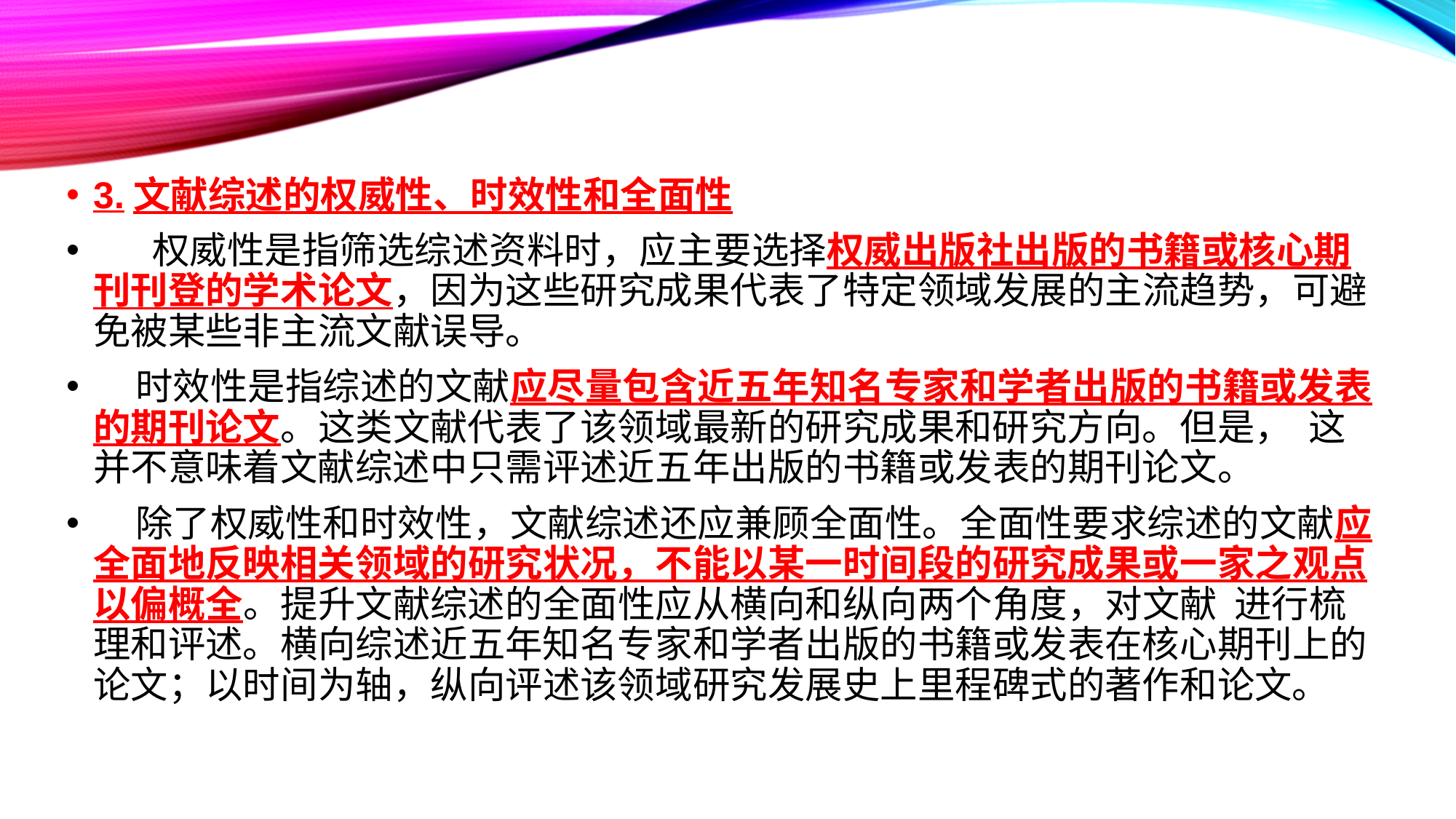

3.文献综述的权威性、时效性和全面性
      权威性是指筛选综述资料时，应主要选择权威出版社出版的书籍或核心期刊刊登的学术论文，因为这些研究成果代表了特定领域发展的主流趋势，可避免被某些非主流文献误导。
    时效性是指综述的文献应尽量包含近五年知名专家和学者出版的书籍或发表的期刊论文。这类文献代表了该领域最新的研究成果和研究方向。但是，  这并不意味着文献综述中只需评述近五年出版的书籍或发表的期刊论文。
    除了权威性和时效性，文献综述还应兼顾全面性。全面性要求综述的文献应全面地反映相关领域的研究状况，不能以某一时间段的研究成果或一家之观点以偏概全。提升文献综述的全面性应从横向和纵向两个角度，对文献  进行梳理和评述。横向综述近五年知名专家和学者出版的书籍或发表在核心期刊上的论文；以时间为轴，纵向评述该领域研究发展史上里程碑式的著作和论文。